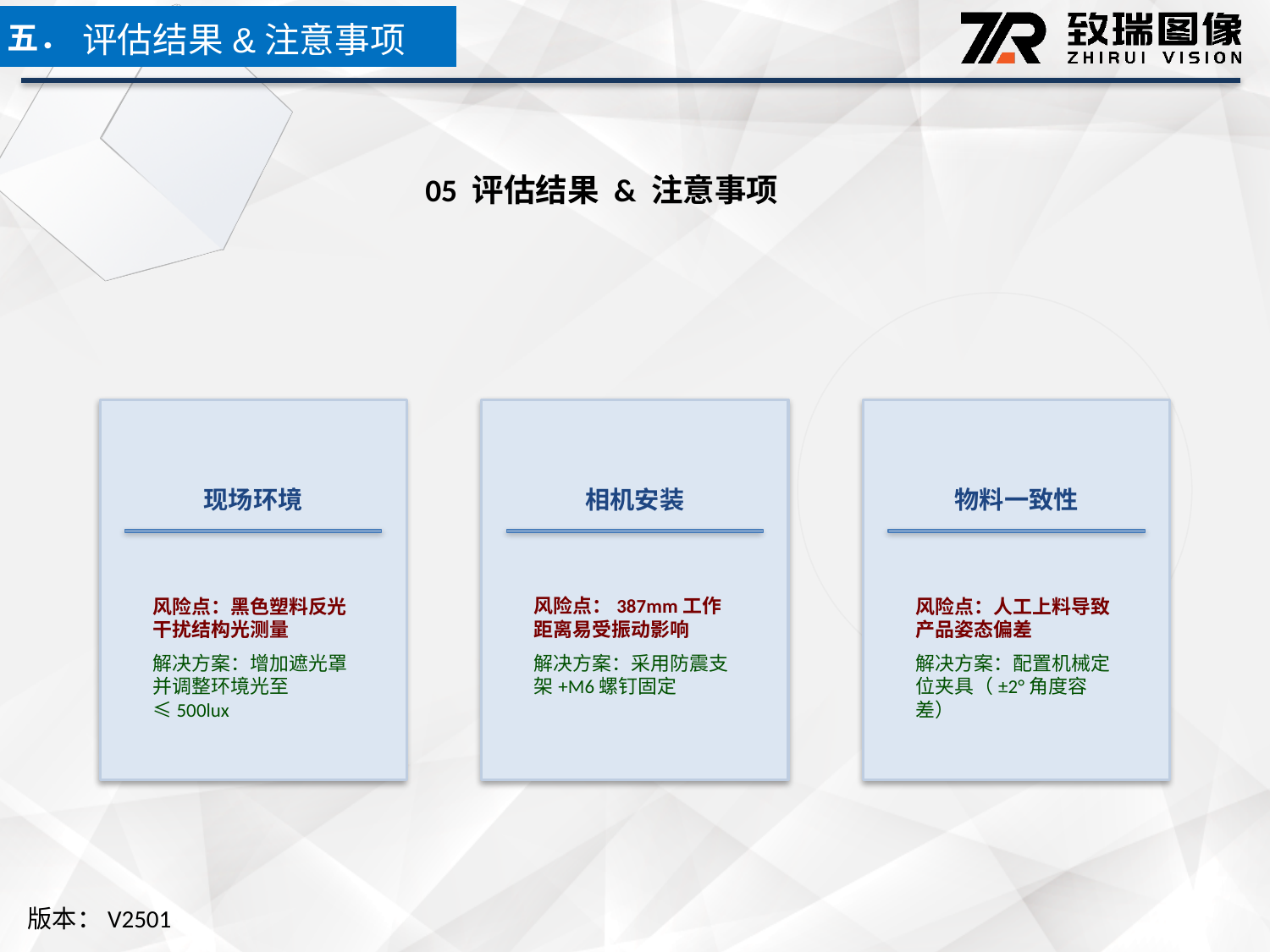

五．
评估结果&注意事项

05 评估结果 & 注意事项

现场环境

相机安装

物料一致性

风险点：黑色塑料反光干扰结构光测量
解决方案：增加遮光罩并调整环境光至≤500lux

风险点：387mm工作距离易受振动影响
解决方案：采用防震支架+M6螺钉固定

风险点：人工上料导致产品姿态偏差
解决方案：配置机械定位夹具（±2°角度容差）